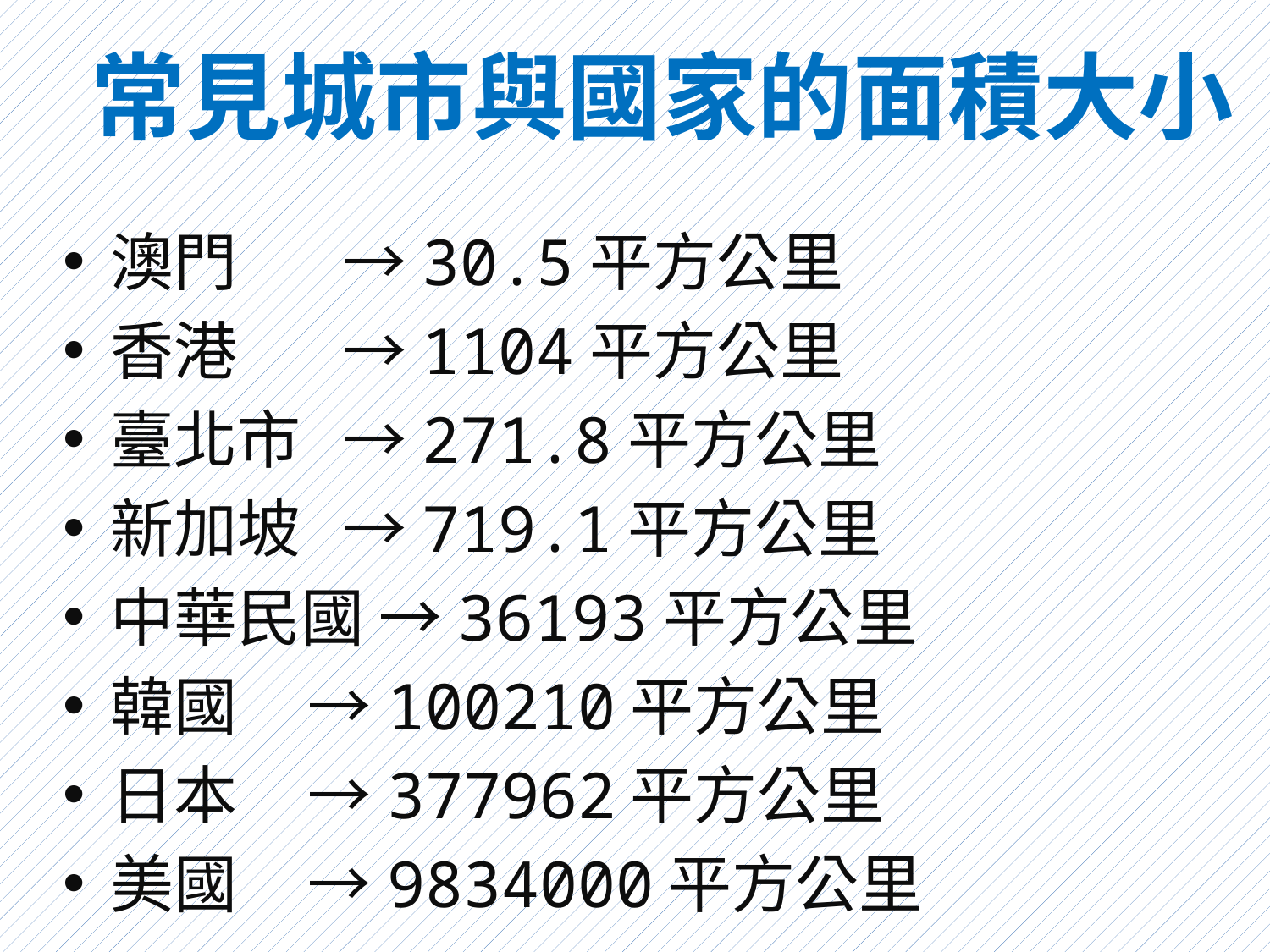

# 常見城市與國家的面積大小
澳門　   →30.5平方公里
香港　   →1104平方公里
臺北市   →271.8平方公里
新加坡   →719.1平方公里
中華民國 →36193平方公里
韓國     →100210平方公里
日本     →377962平方公里
美國     →9834000平方公里